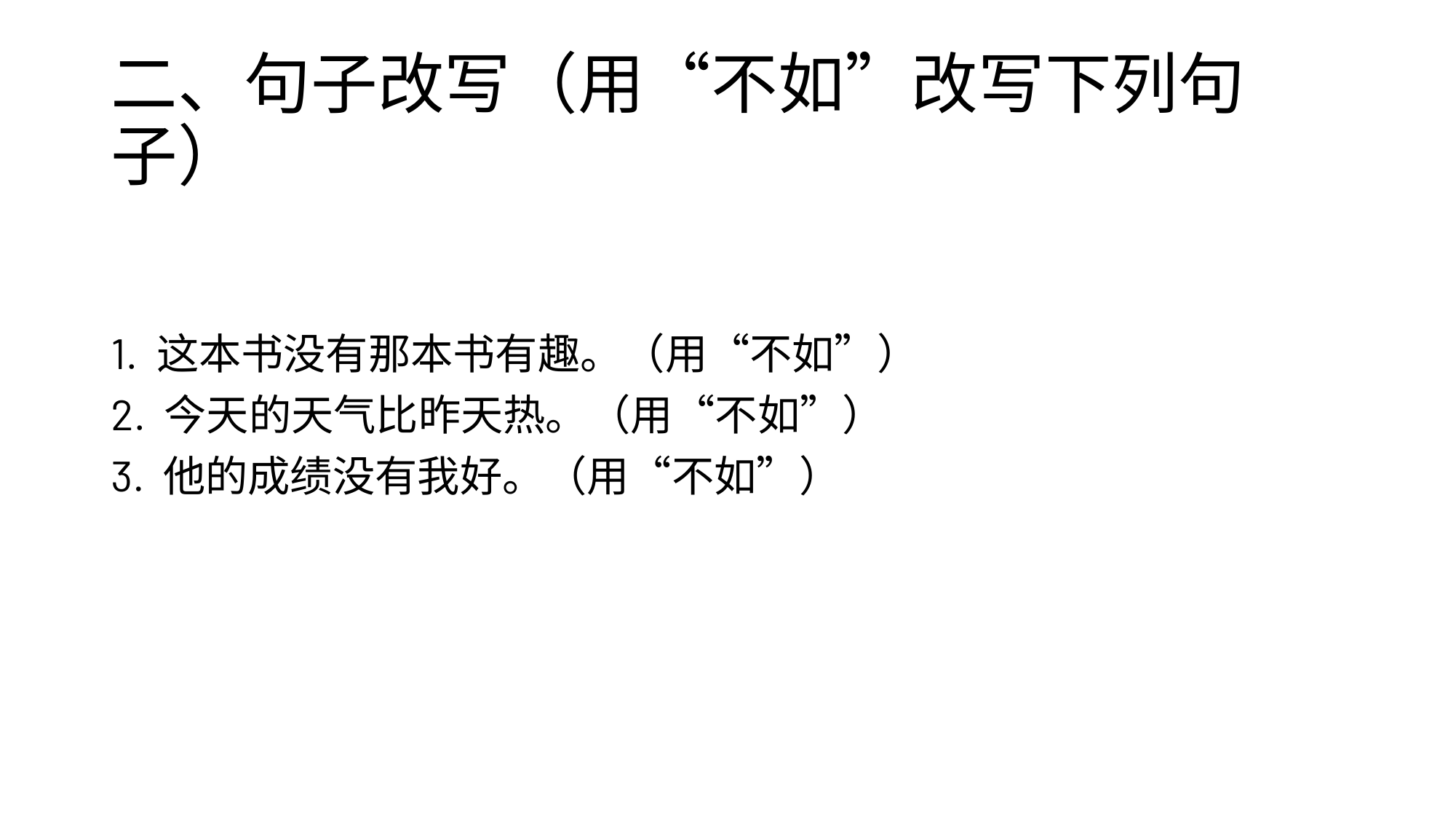

# 二、句子改写（用“不如”改写下列句子）
1. 这本书没有那本书有趣。（用“不如”）
2. 今天的天气比昨天热。（用“不如”）
3. 他的成绩没有我好。（用“不如”）